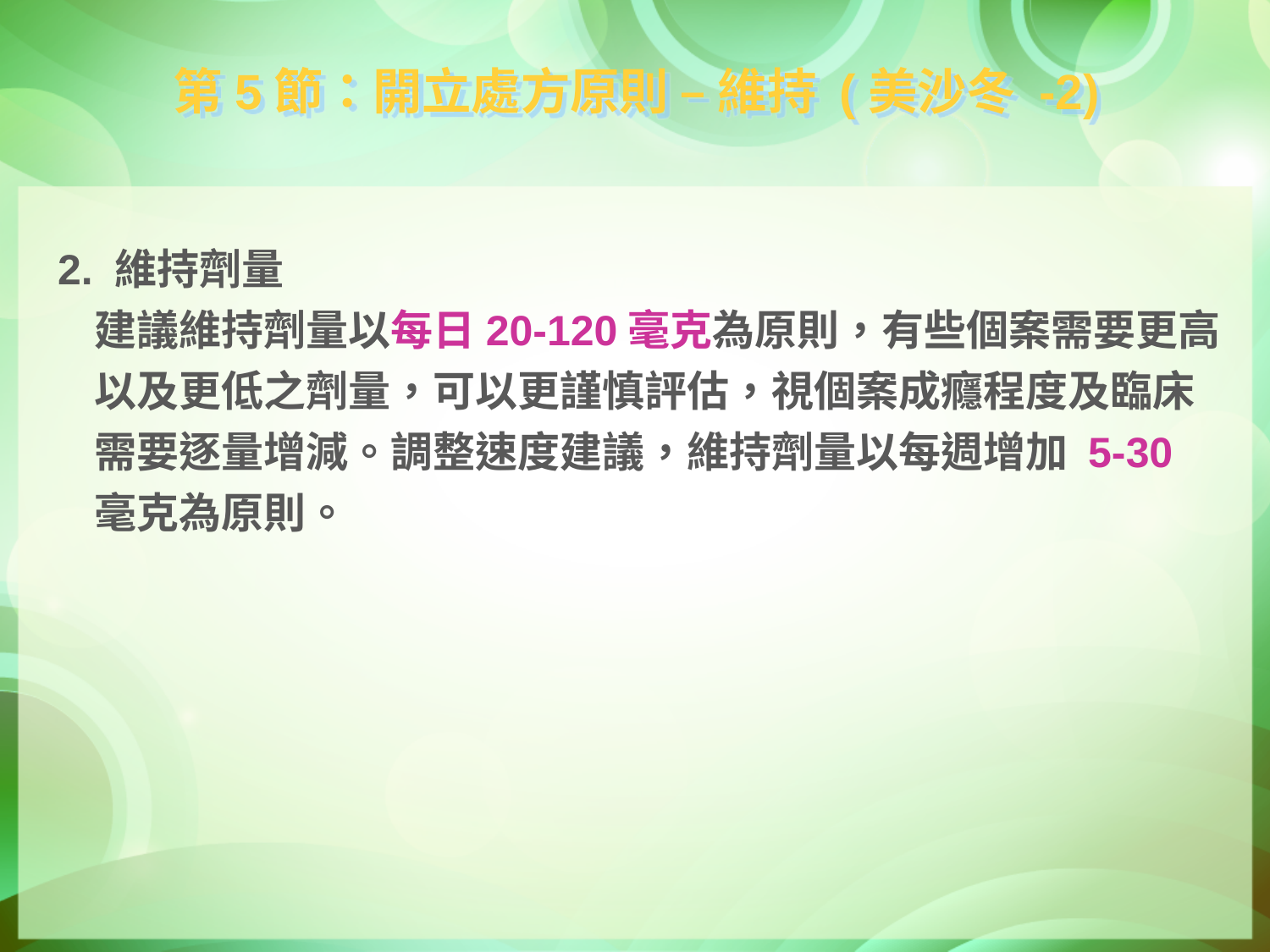

第5節：開立處方原則 – 維持 (美沙冬 -2)
2. 維持劑量
	建議維持劑量以每日20-120毫克為原則，有些個案需要更高以及更低之劑量，可以更謹慎評估，視個案成癮程度及臨床需要逐量增減。調整速度建議，維持劑量以每週增加 5-30毫克為原則。